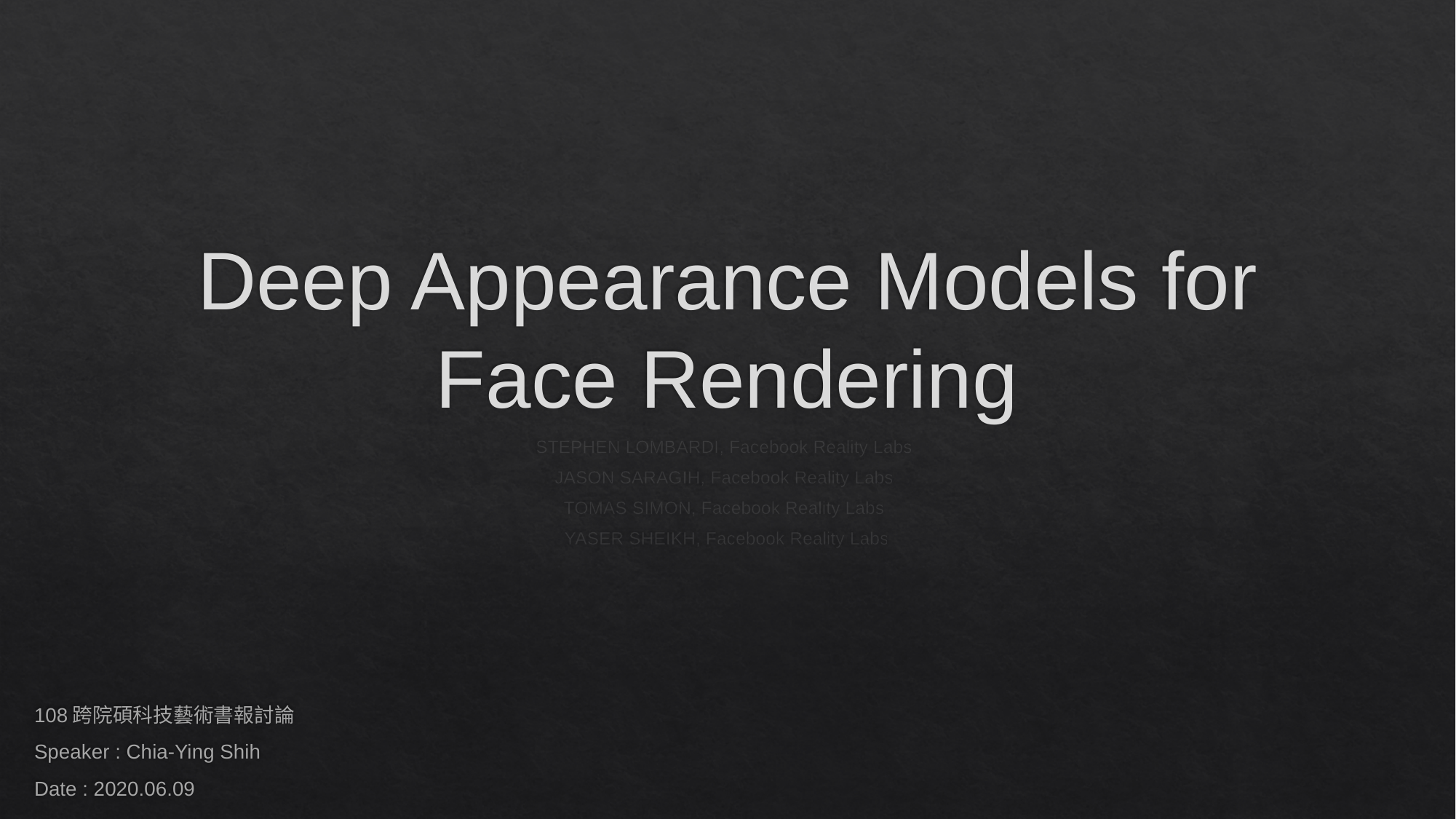

# Deep Appearance Models for Face Rendering
STEPHEN LOMBARDI, Facebook Reality Labs
JASON SARAGIH, Facebook Reality Labs
TOMAS SIMON, Facebook Reality Labs
YASER SHEIKH, Facebook Reality Labs
108跨院碩科技藝術書報討論
Speaker : Chia-Ying Shih
Date : 2020.06.09